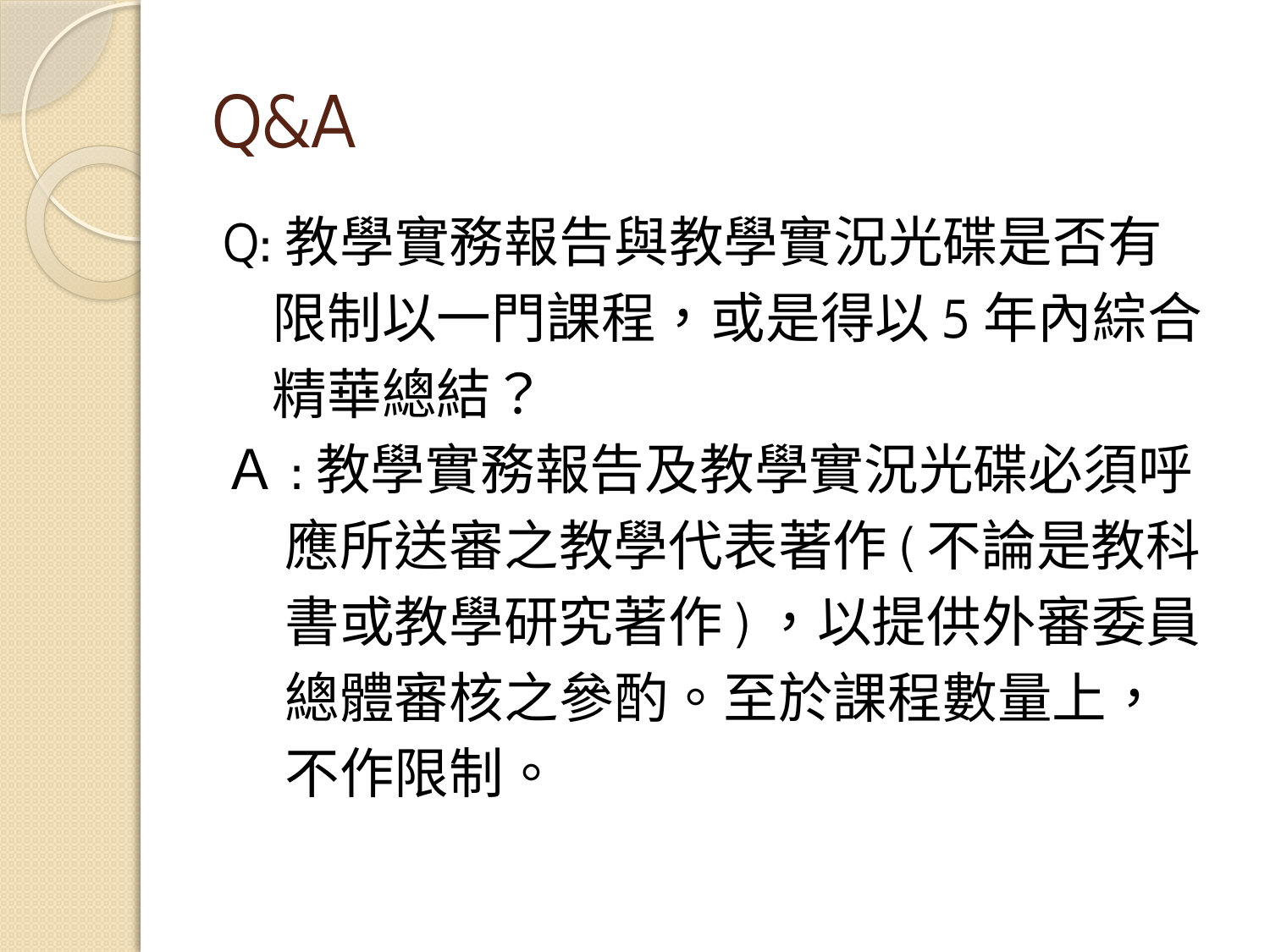

# Q&A
Q:教學實務報告與教學實況光碟是否有
   限制以一門課程，或是得以5年內綜合
   精華總結？
Ａ:教學實務報告及教學實況光碟必須呼
    應所送審之教學代表著作(不論是教科
    書或教學研究著作)，以提供外審委員
    總體審核之參酌。至於課程數量上，
    不作限制。